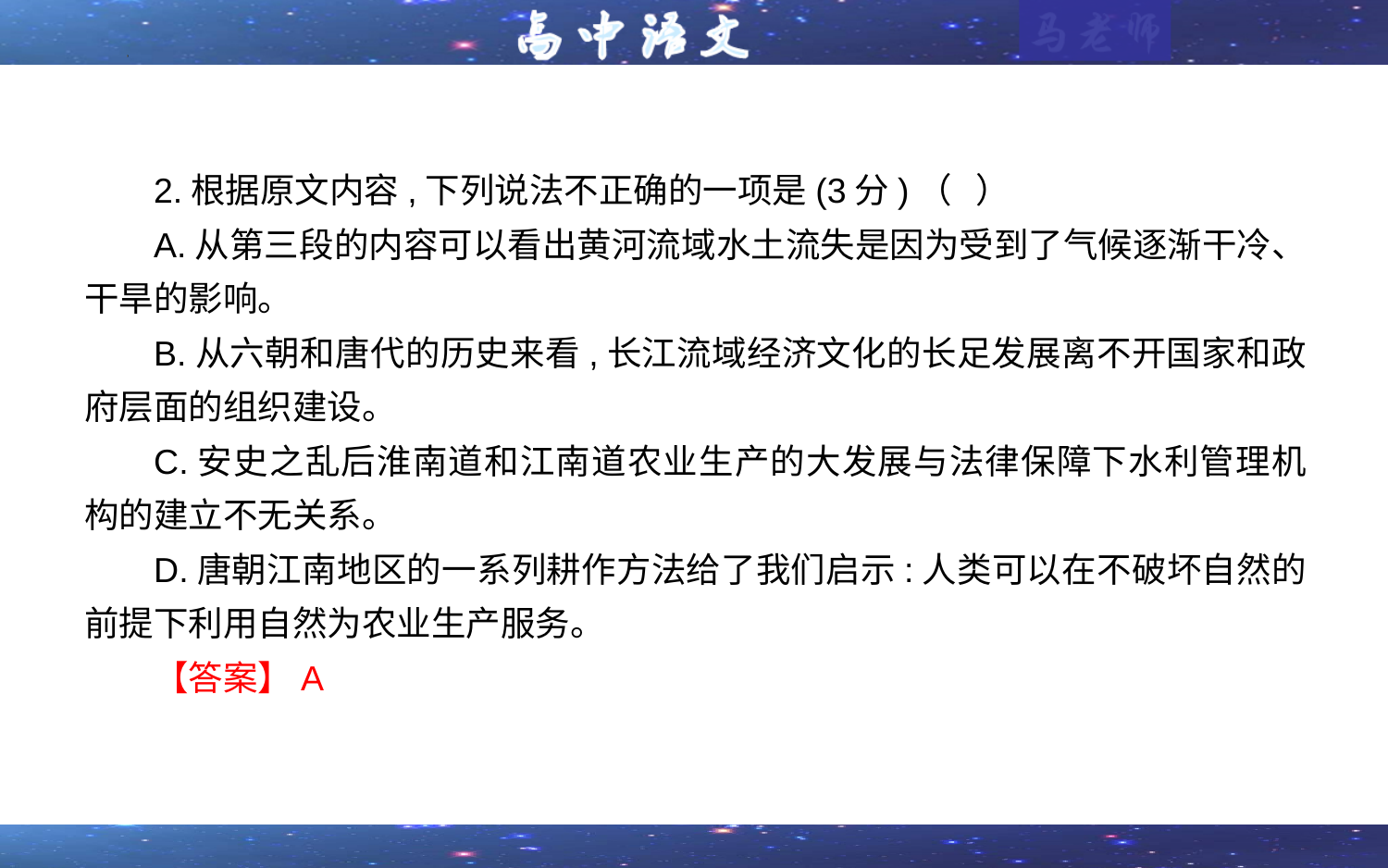

2.根据原文内容,下列说法不正确的一项是(3分)（   ）
A.从第三段的内容可以看出黄河流域水土流失是因为受到了气候逐渐干冷、干旱的影响。
B.从六朝和唐代的历史来看,长江流域经济文化的长足发展离不开国家和政府层面的组织建设。
C.安史之乱后淮南道和江南道农业生产的大发展与法律保障下水利管理机构的建立不无关系。
D.唐朝江南地区的一系列耕作方法给了我们启示:人类可以在不破坏自然的前提下利用自然为农业生产服务。
【答案】A